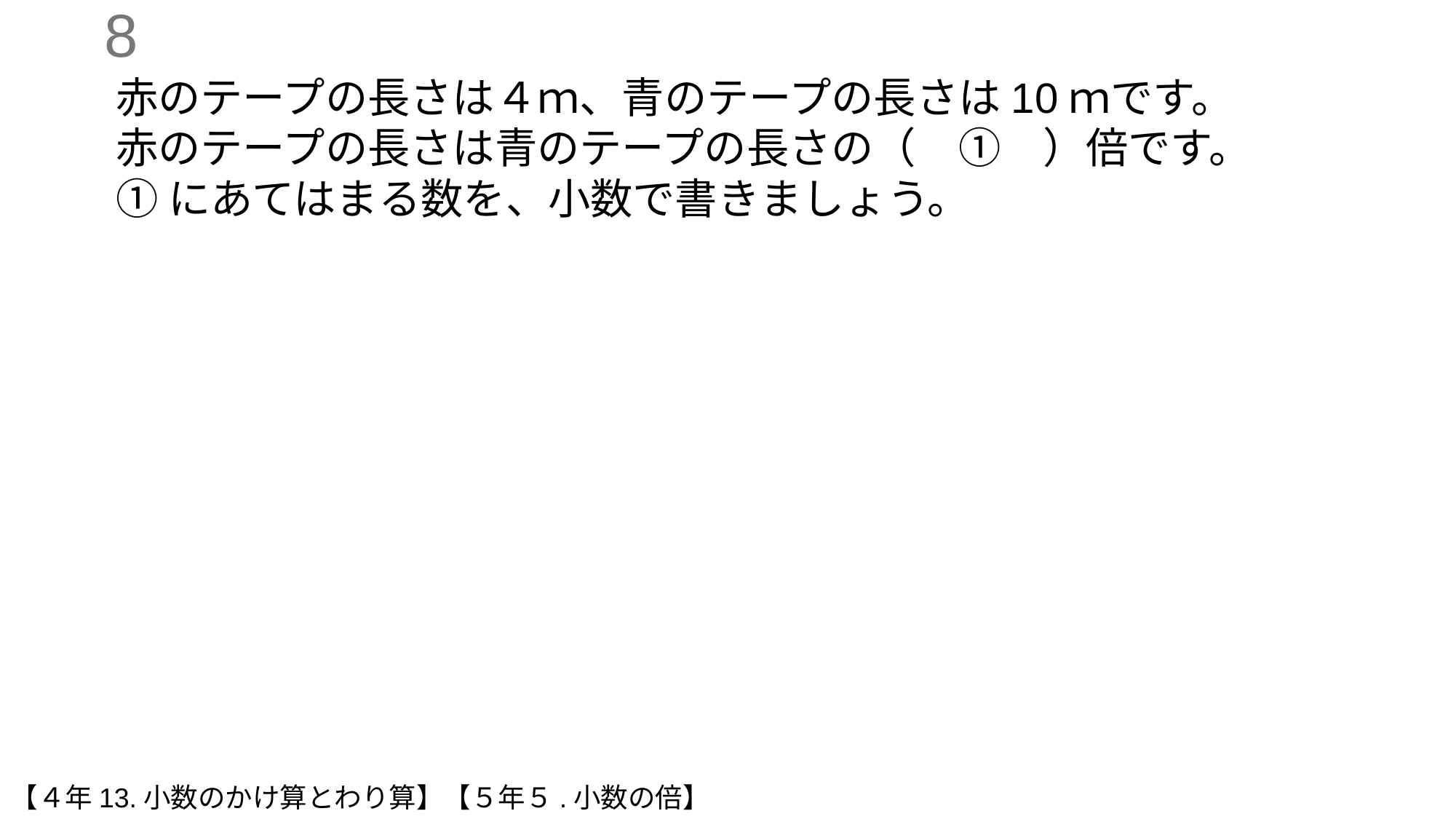

8
赤のテープの長さは４ｍ、青のテープの長さは10ｍです。
赤のテープの長さは青のテープの長さの（　①　）倍です。
①にあてはまる数を、小数で書きましょう。
【４年13.小数のかけ算とわり算】【５年５.小数の倍】